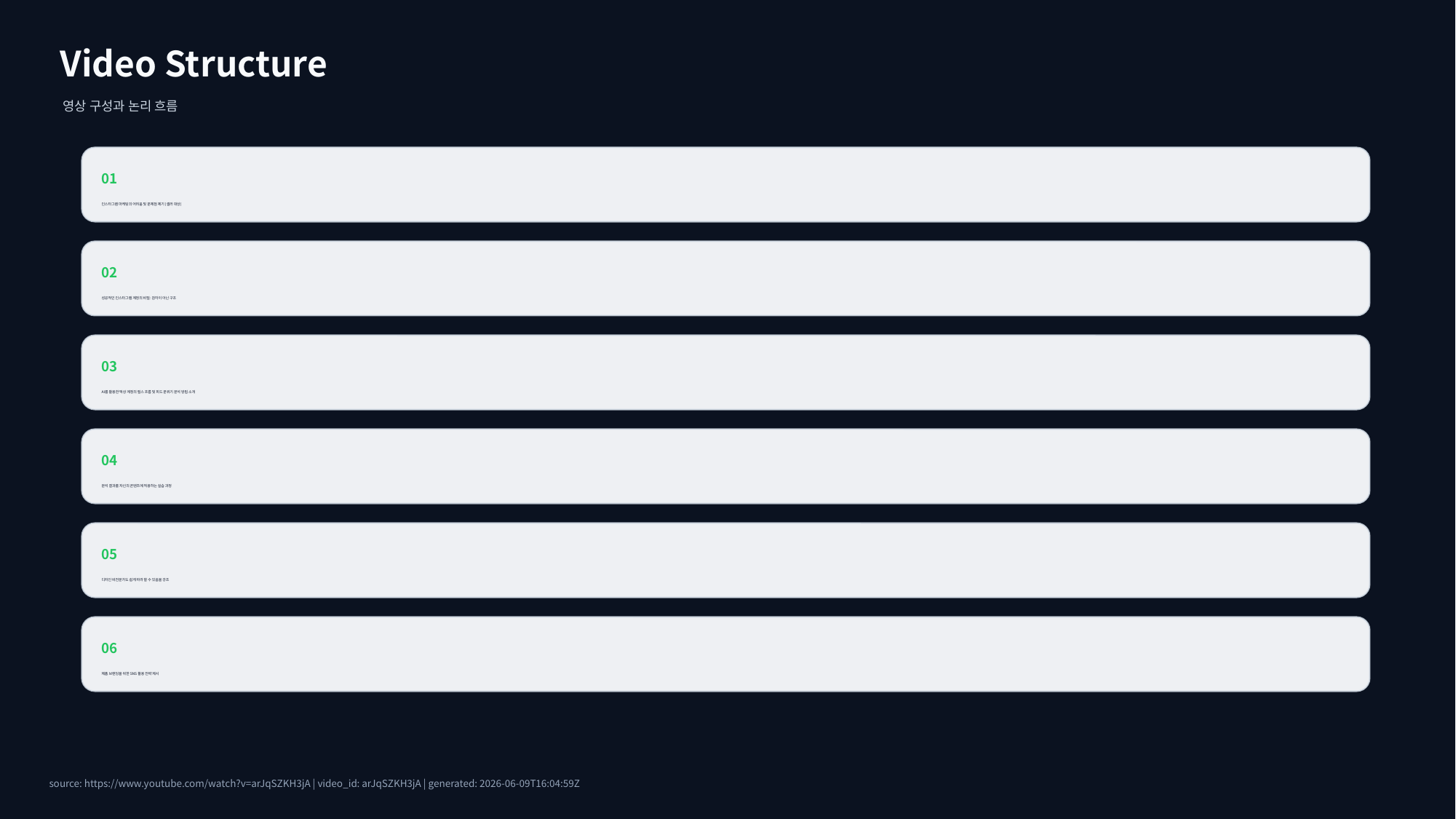

Video Structure
영상 구성과 논리 흐름

01
인스타그램 마케팅의 어려움 및 문제점 제기 (셀러 대상)

02
성공적인 인스타그램 계정의 비밀: 감각이 아닌 구조

03
AI를 활용한 떡상 계정의 릴스 흐름 및 피드 분위기 분석 방법 소개

04
분석 결과를 자신의 콘텐츠에 적용하는 실습 과정

05
디자인 비전문가도 쉽게 따라 할 수 있음을 강조

06
제품 브랜딩을 위한 SNS 활용 전략 제시
source: https://www.youtube.com/watch?v=arJqSZKH3jA | video_id: arJqSZKH3jA | generated: 2026-06-09T16:04:59Z